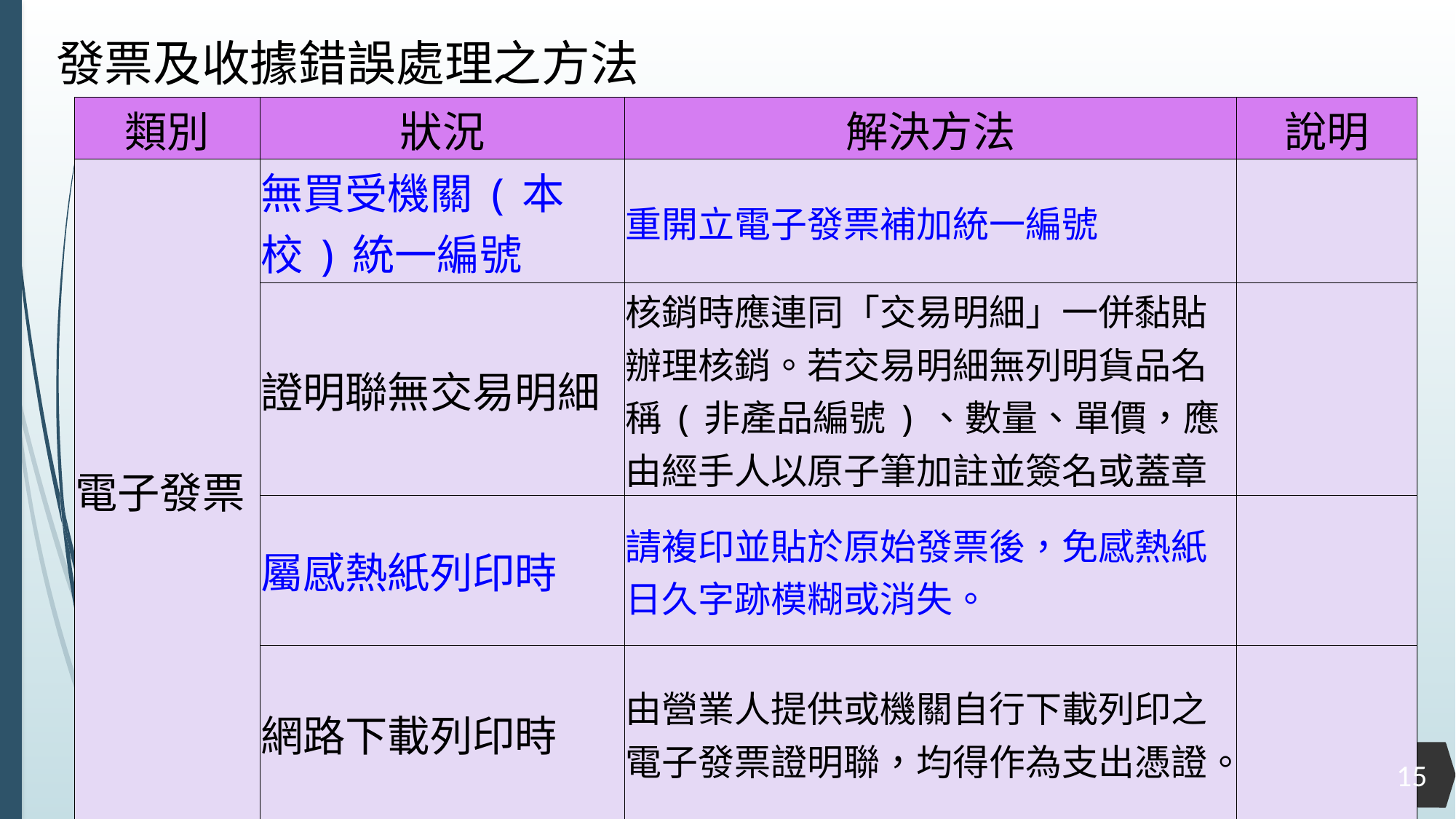

發票及收據錯誤處理之方法
| 類別 | 狀況 | 解決方法 | 說明 |
| --- | --- | --- | --- |
| 電子發票 | 無買受機關(本校)統一編號 | 重開立電子發票補加統一編號 |  |
|  | 證明聯無交易明細 | 核銷時應連同「交易明細」一併黏貼辦理核銷。若交易明細無列明貨品名稱(非產品編號)、數量、單價，應由經手人以原子筆加註並簽名或蓋章 |  |
|  | 屬感熱紙列印時 | 請複印並貼於原始發票後，免感熱紙日久字跡模糊或消失。 |  |
|  | 網路下載列印時 | 由營業人提供或機關自行下載列印之電子發票證明聯，均得作為支出憑證。 |  |
15